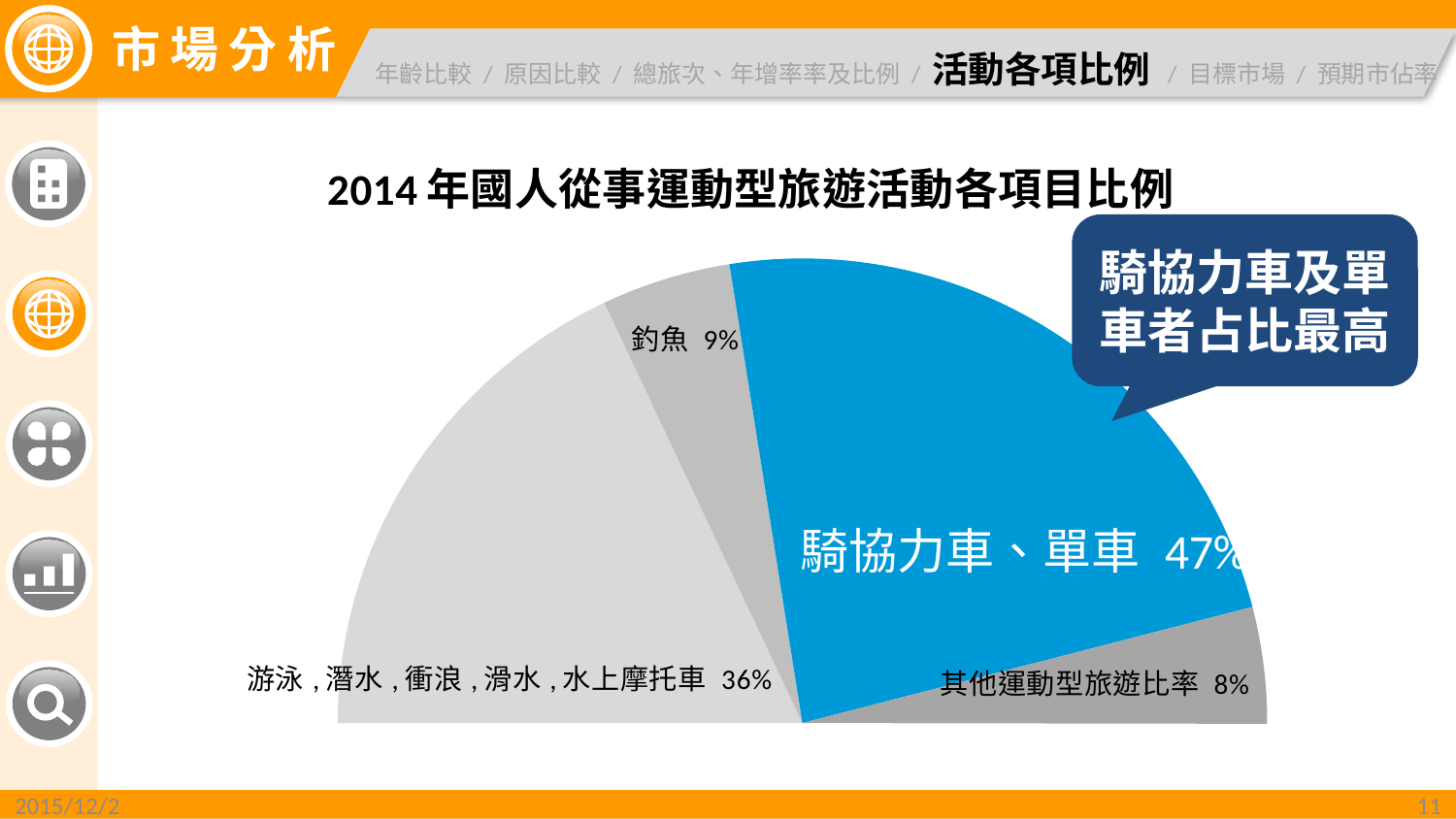

年齡比較 / 原因比較 / 總旅次、年增率率及比例 / 活動各項比例 / 目標市場 / 預期市佔率

### Chart: 2014年國人從事運動型旅遊活動各項目比例

| Category | 欄1 |
|---|---|
| 游泳,潛水,衝浪,滑水,水上摩托車 | 0.36 |
| 釣魚 | 0.09 |
| 騎協力車、單車 | 0.47 |
| 其他運動型旅遊比率 | 0.081 |
騎協力車及單車者占比最高
2015/12/2
11